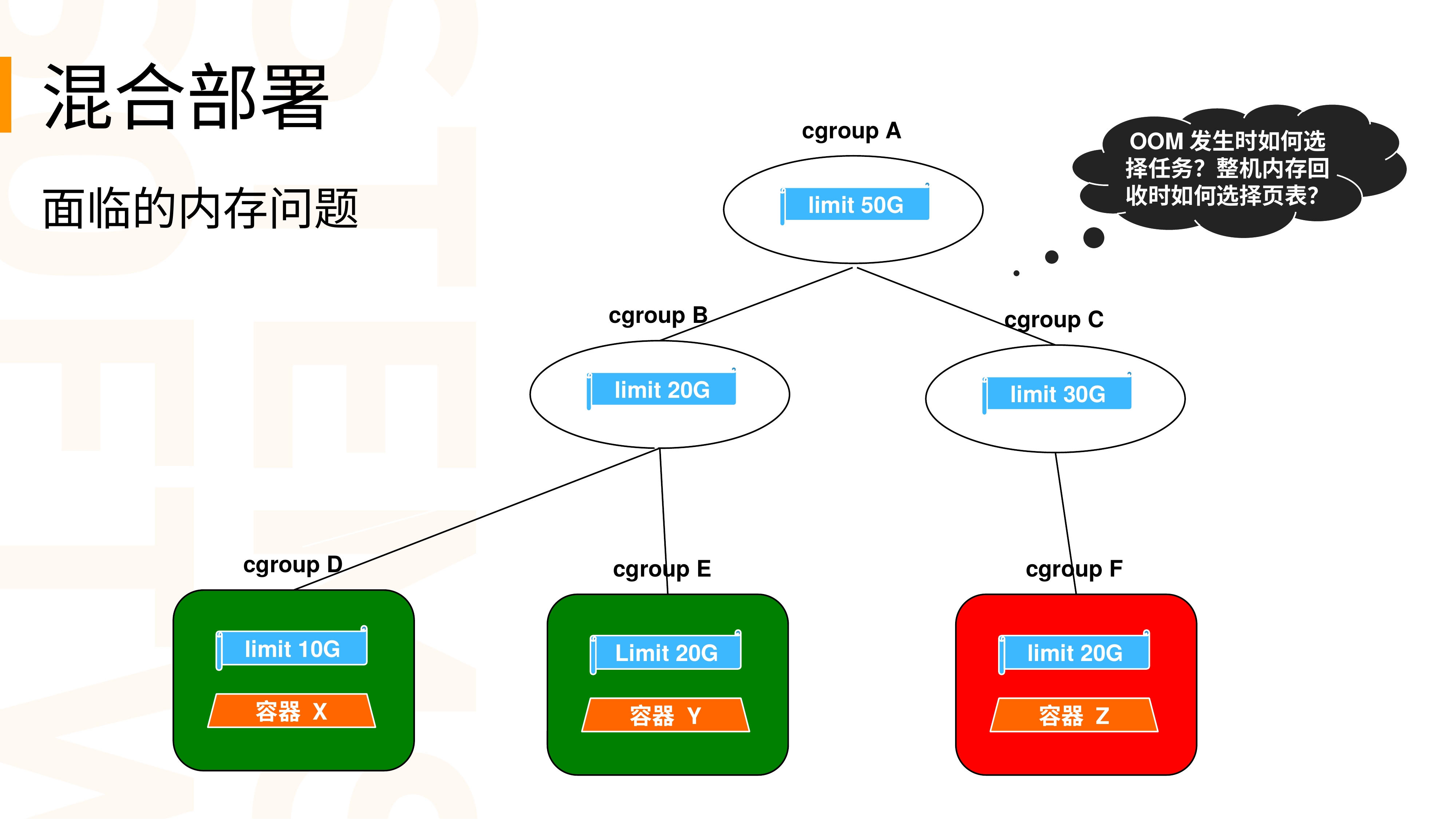

混合部署

cgroup A
OOM发生时如何选择任务？整机内存回收时如何选择页表？

面临的内存问题
limit 50G
cgroup B
cgroup C

limit 20G
limit 30G
cgroup D
cgroup E
cgroup F

limit 10G
Limit 20G
limit 20G
容器 X
容器 Y
容器 Z